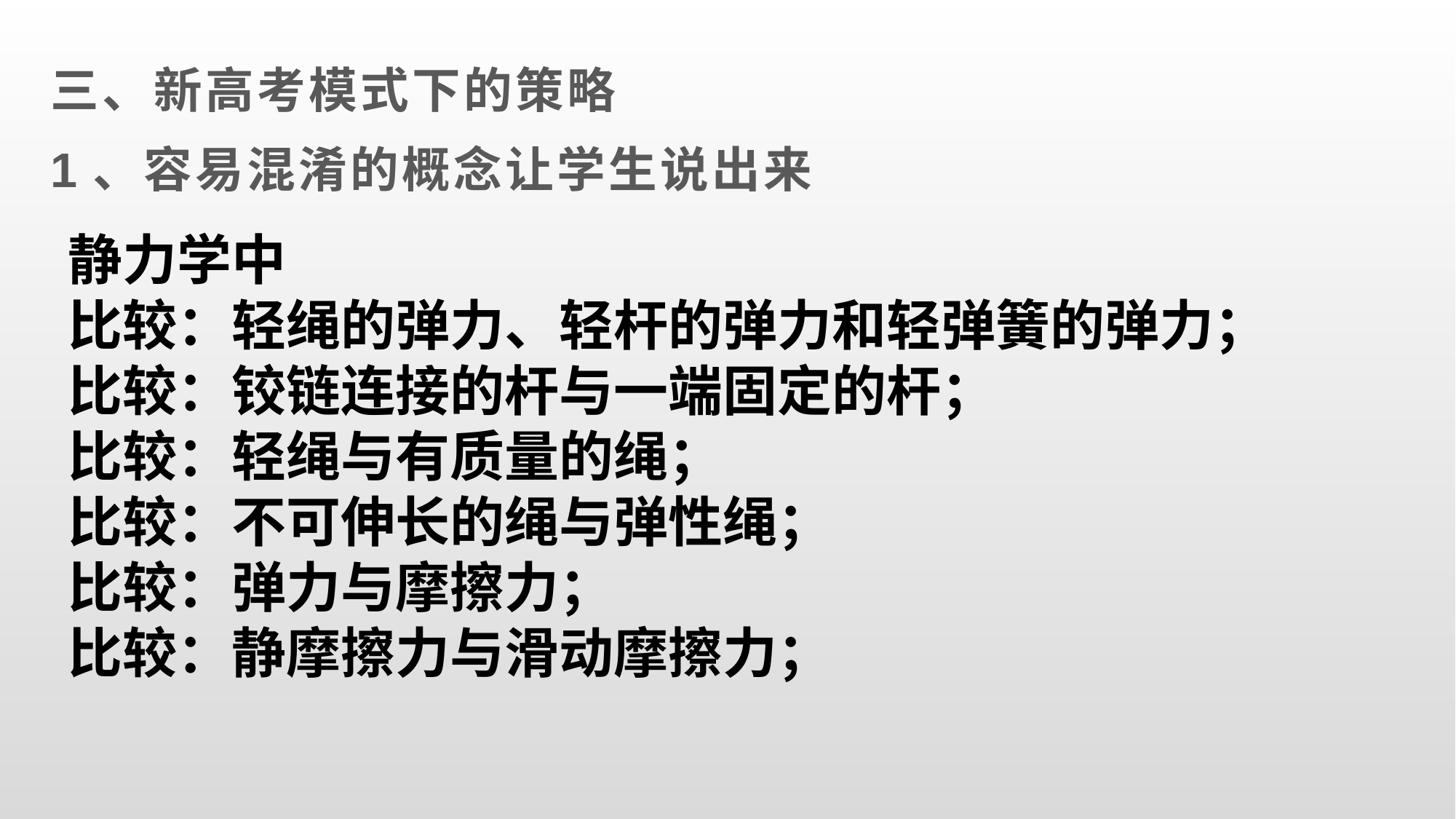

三、新高考模式下的策略
1、容易混淆的概念让学生说出来
静力学中
比较：轻绳的弹力、轻杆的弹力和轻弹簧的弹力；
比较：铰链连接的杆与一端固定的杆；
比较：轻绳与有质量的绳；
比较：不可伸长的绳与弹性绳；
比较：弹力与摩擦力；
比较：静摩擦力与滑动摩擦力；